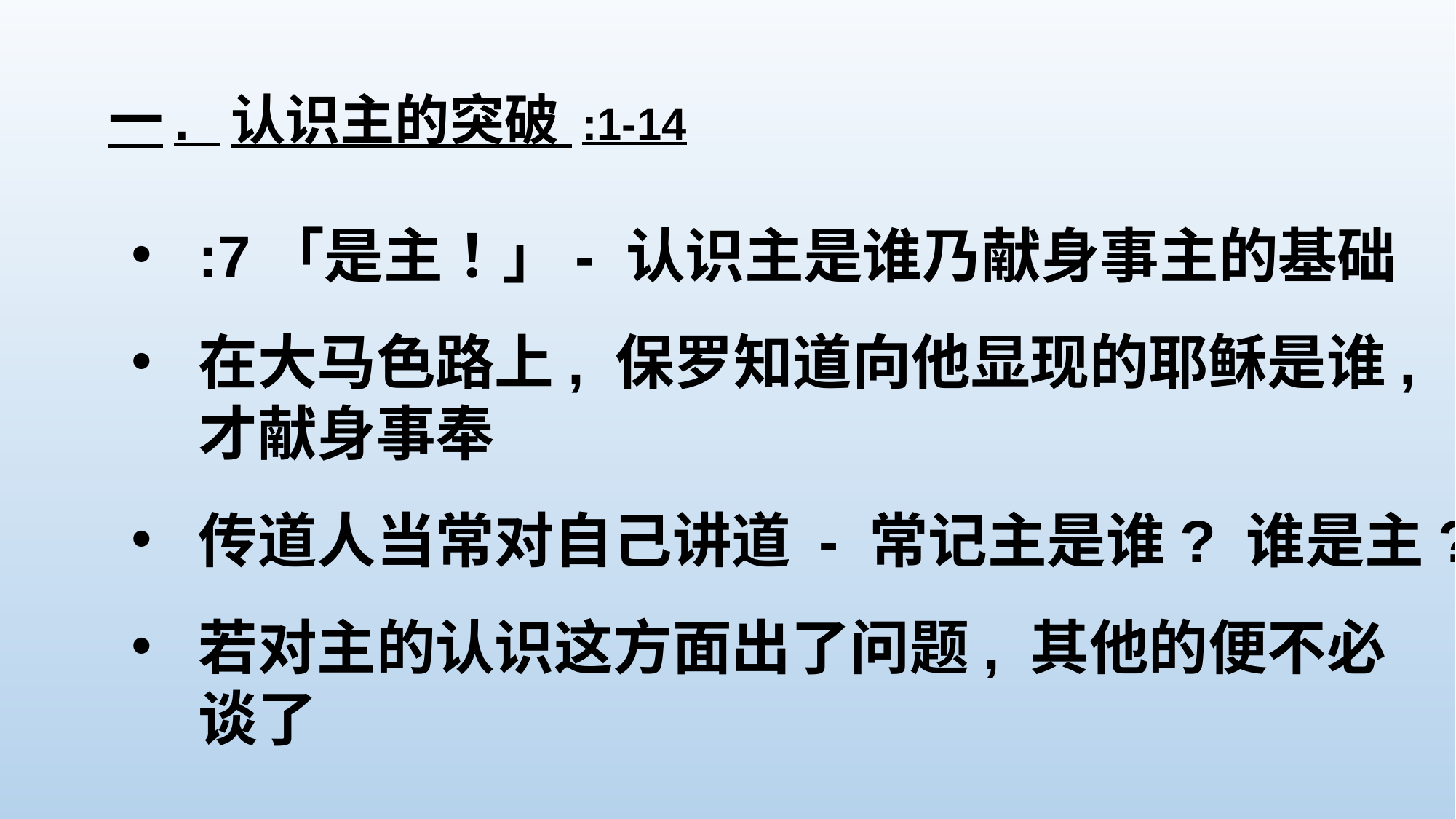

# 一.  认识主的突破 :1-14
:7「是主！」- 认识主是谁乃献身事主的基础
在大马色路上, 保罗知道向他显现的耶稣是谁, 才献身事奉
传道人当常对自己讲道 - 常记主是谁? 谁是主?
若对主的认识这方面出了问题, 其他的便不必谈了